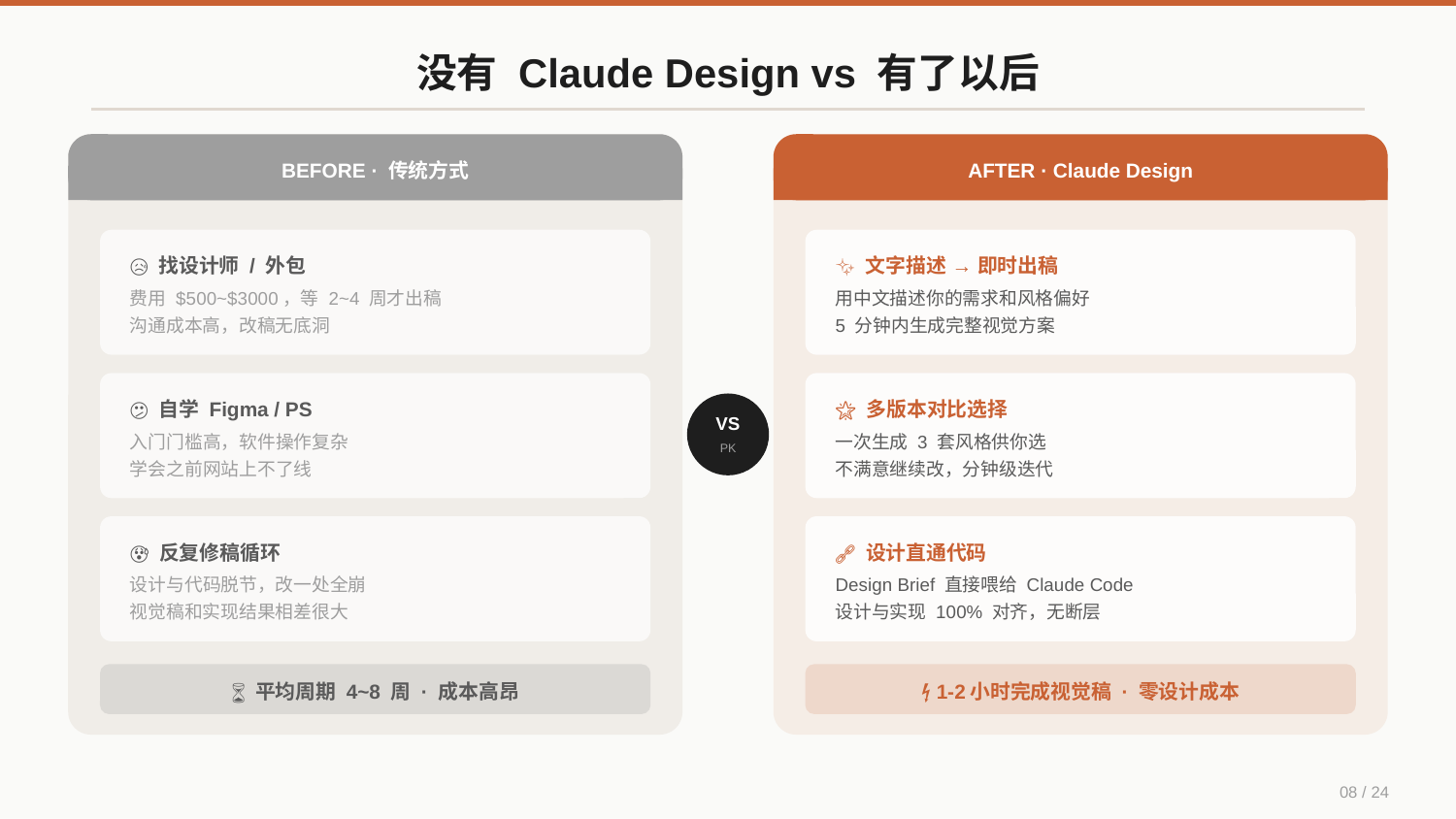

没有 Claude Design vs 有了以后

BEFORE · 传统方式

😥 找设计师 / 外包
费用 $500~$3000，等 2~4 周才出稿
沟通成本高，改稿无底洞

😕 自学 Figma / PS
入门门槛高，软件操作复杂
学会之前网站上不了线

😰 反复修稿循环
设计与代码脱节，改一处全崩
视觉稿和实现结果相差很大

⌛ 平均周期 4~8 周 · 成本高昂

AFTER · Claude Design

✨ 文字描述 → 即时出稿
用中文描述你的需求和风格偏好
5 分钟内生成完整视觉方案

🌟 多版本对比选择
一次生成 3 套风格供你选
不满意继续改，分钟级迭代

🔗 设计直通代码
Design Brief 直接喂给 Claude Code
设计与实现 100% 对齐，无断层

⚡ 1-2小时完成视觉稿 · 零设计成本

VS
PK
08 / 24